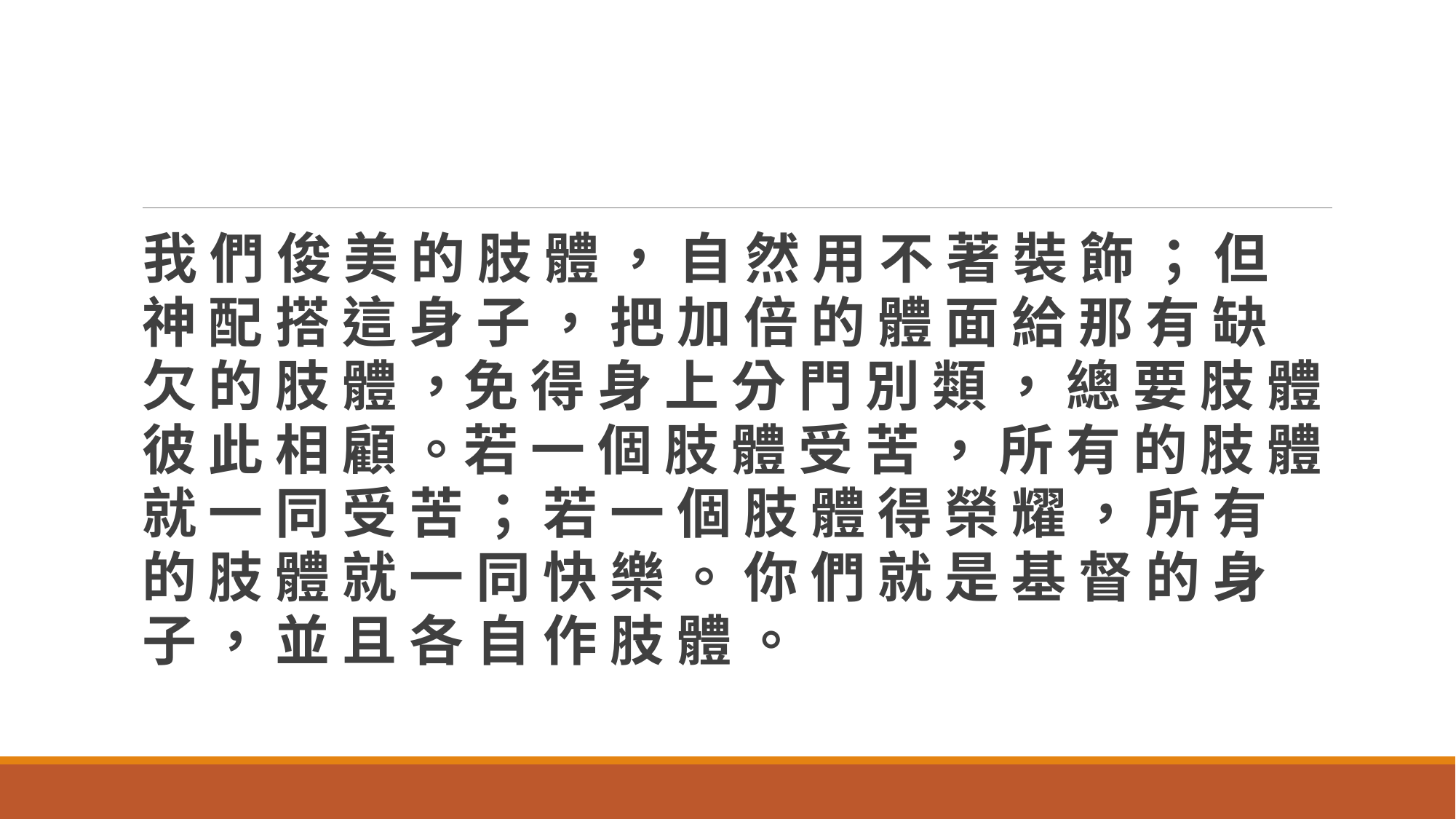

#
我 們 俊 美 的 肢 體 ， 自 然 用 不 著 裝 飾 ； 但 神 配 搭 這 身 子 ， 把 加 倍 的 體 面 給 那 有 缺 欠 的 肢 體 ，免 得 身 上 分 門 別 類 ， 總 要 肢 體 彼 此 相 顧 。若 一 個 肢 體 受 苦 ， 所 有 的 肢 體 就 一 同 受 苦 ； 若 一 個 肢 體 得 榮 耀 ， 所 有 的 肢 體 就 一 同 快 樂 。 你 們 就 是 基 督 的 身 子 ， 並 且 各 自 作 肢 體 。